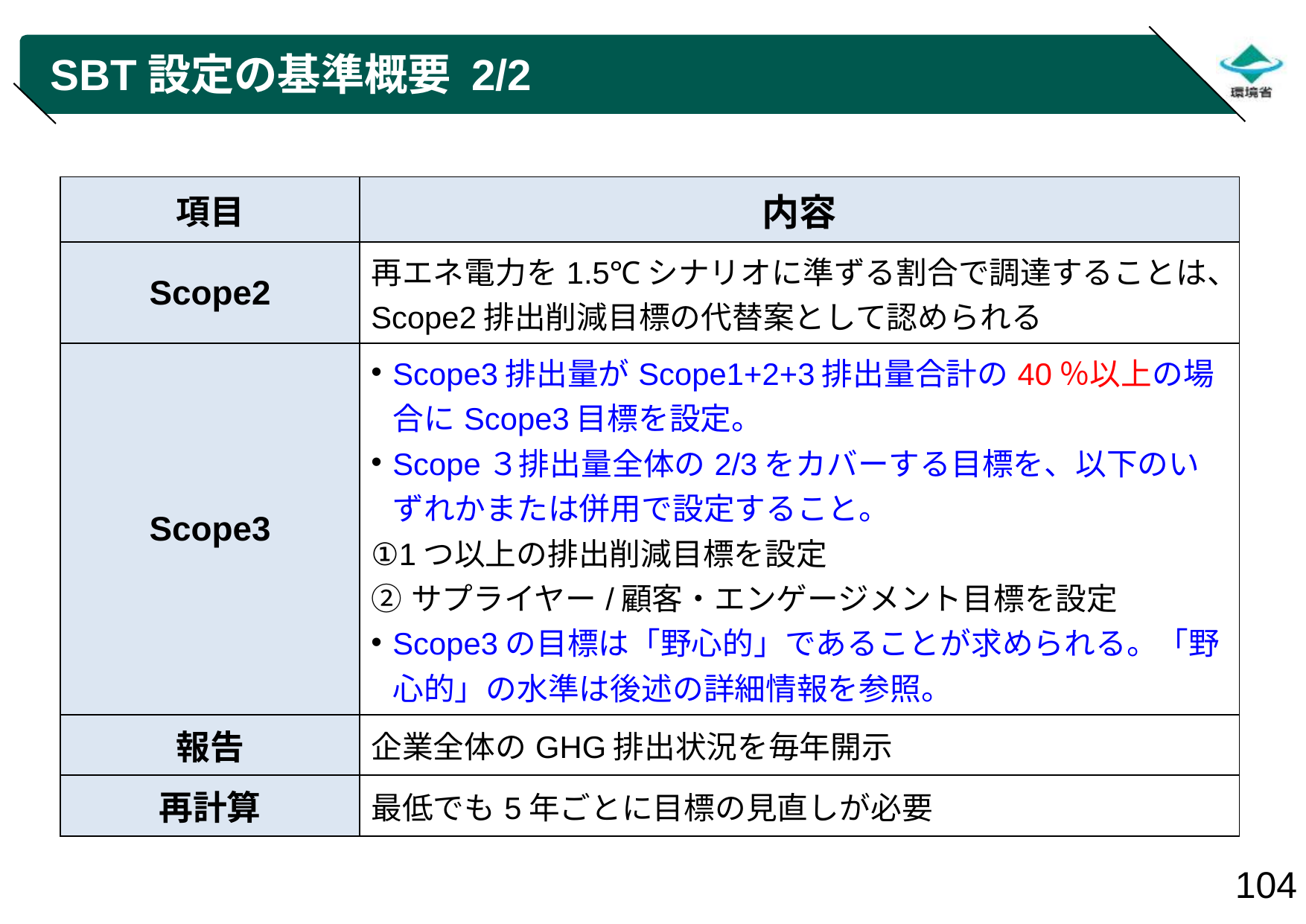

# SBT設定の基準概要 2/2
| 項目 | 内容 |
| --- | --- |
| Scope2 | 再エネ電力を1.5℃シナリオに準ずる割合で調達することは、Scope2排出削減目標の代替案として認められる |
| Scope3 | Scope3排出量がScope1+2+3排出量合計の40％以上の場合にScope3目標を設定。 Scope３排出量全体の2/3をカバーする目標を、以下のいずれかまたは併用で設定すること。 ①1つ以上の排出削減目標を設定 ②サプライヤー/顧客・エンゲージメント目標を設定 Scope3の目標は「野心的」であることが求められる。「野心的」の水準は後述の詳細情報を参照。 |
| 報告 | 企業全体のGHG排出状況を毎年開示 |
| 再計算 | 最低でも5年ごとに目標の見直しが必要 |